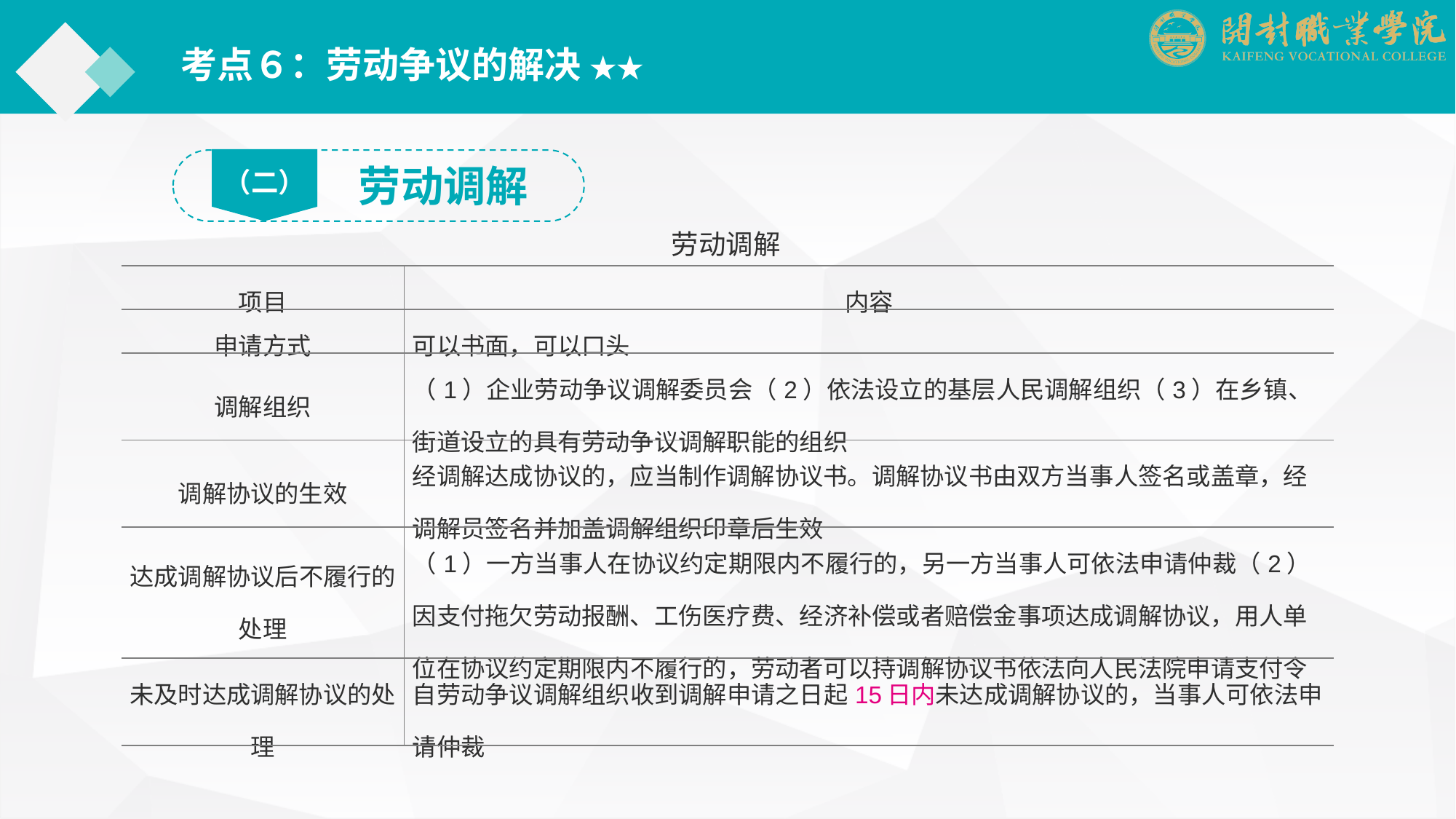

考点６：劳动争议的解决 ★★
（二）

劳动调解
劳动调解
| 项目 | 内容 |
| --- | --- |
| 申请方式 | 可以书面，可以口头 |
| 调解组织 | （1）企业劳动争议调解委员会（2）依法设立的基层人民调解组织（3）在乡镇、街道设立的具有劳动争议调解职能的组织 |
| 调解协议的生效 | 经调解达成协议的，应当制作调解协议书。调解协议书由双方当事人签名或盖章，经调解员签名并加盖调解组织印章后生效 |
| 达成调解协议后不履行的处理 | （1）一方当事人在协议约定期限内不履行的，另一方当事人可依法申请仲裁（2）因支付拖欠劳动报酬、工伤医疗费、经济补偿或者赔偿金事项达成调解协议，用人单位在协议约定期限内不履行的，劳动者可以持调解协议书依法向人民法院申请支付令 |
| 未及时达成调解协议的处理 | 自劳动争议调解组织收到调解申请之日起15日内未达成调解协议的，当事人可依法申请仲裁 |